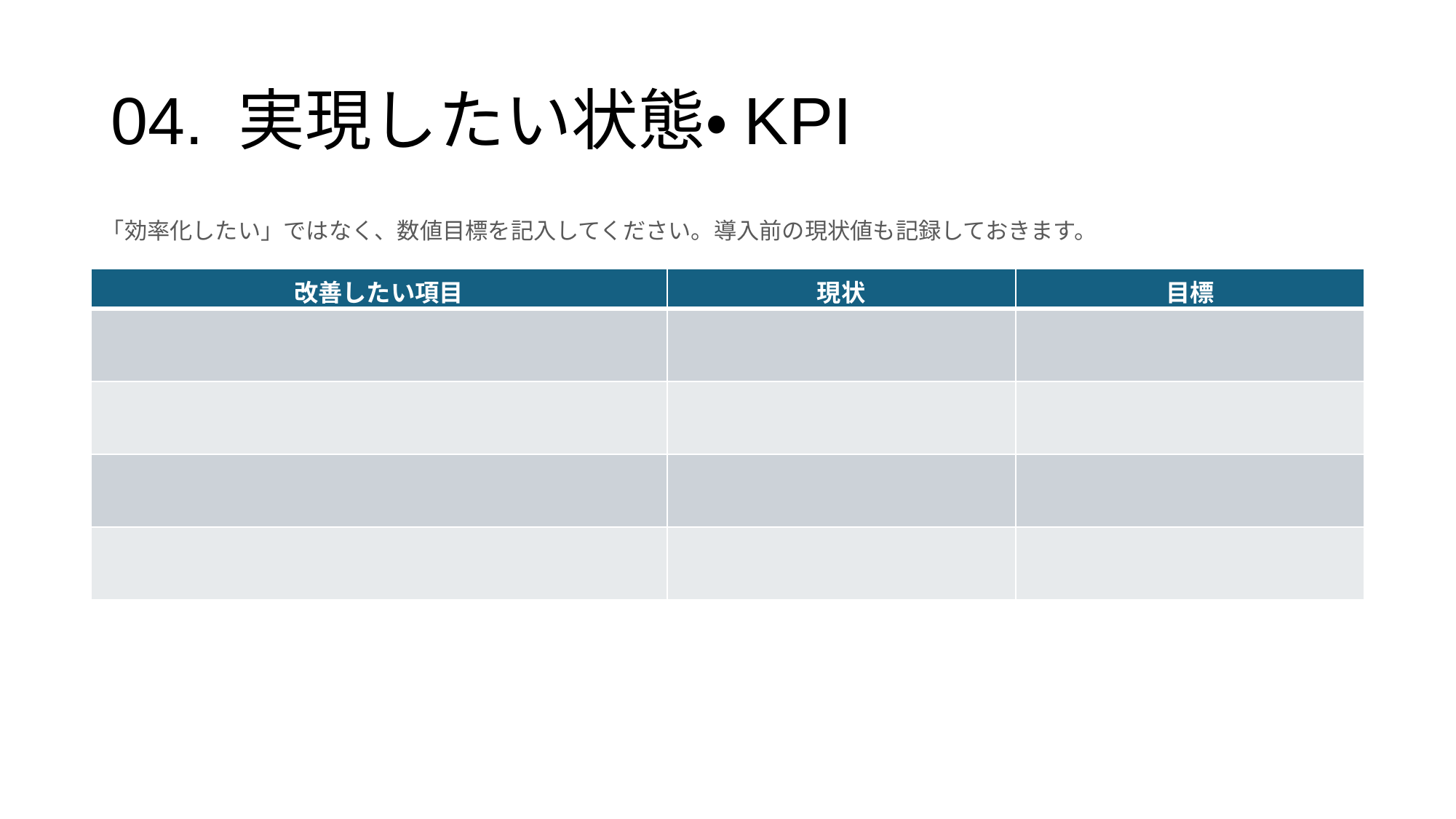

# 04. 実現したい状態・KPI
「効率化したい」ではなく、数値目標を記入してください。導入前の現状値も記録しておきます。
| 改善したい項目 | 現状 | 目標 |
| --- | --- | --- |
|  |  |  |
|  |  |  |
|  |  |  |
|  |  |  |